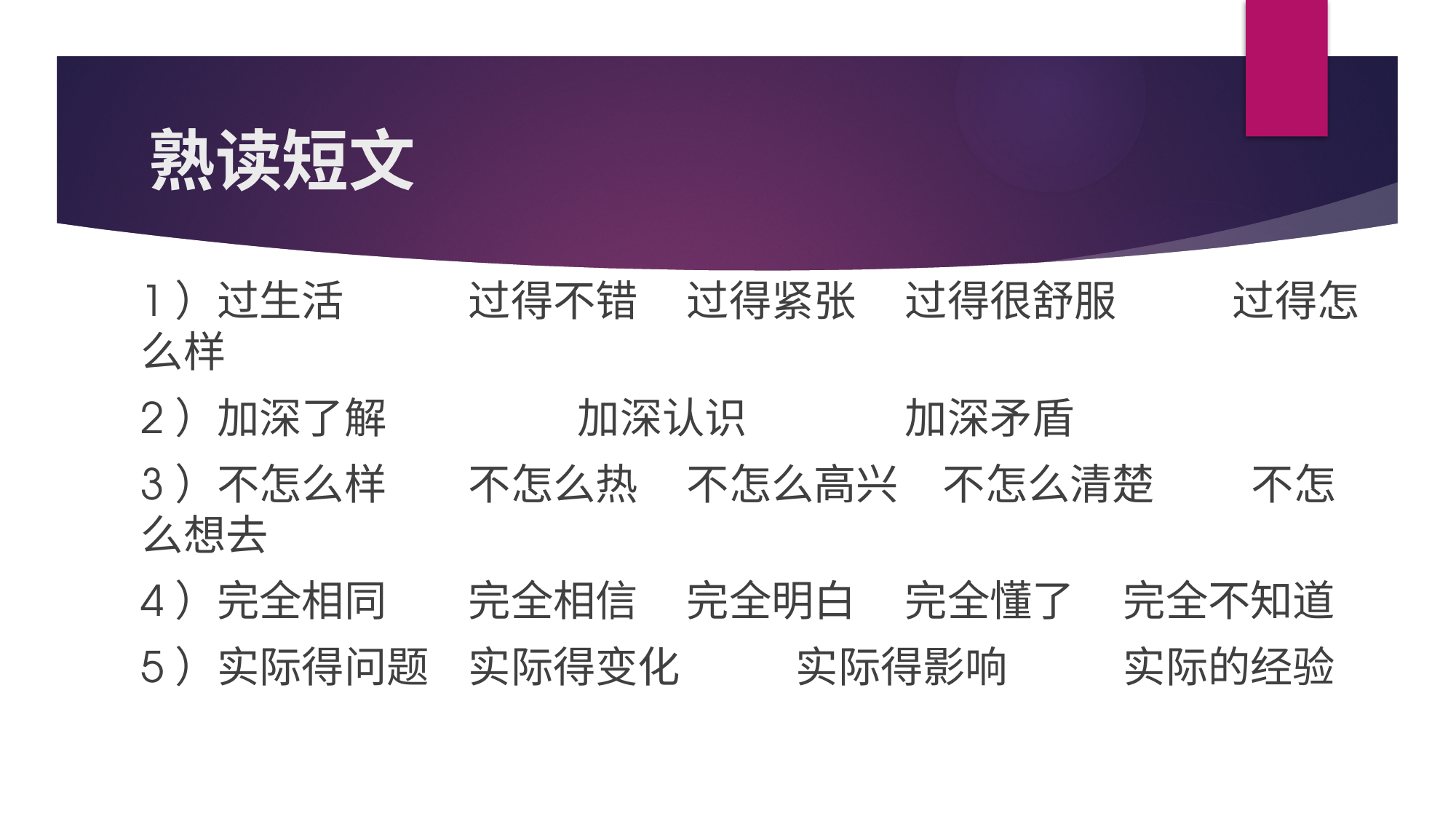

# 熟读短文
1）过生活		过得不错	过得紧张	过得很舒服		过得怎么样
2）加深了解		加深认识		加深矛盾
3）不怎么样	不怎么热	不怎么高兴	    不怎么清楚	  不怎么想去
4）完全相同	完全相信	完全明白	完全懂了	完全不知道
5）实际得问题	实际得变化		实际得影响		实际的经验